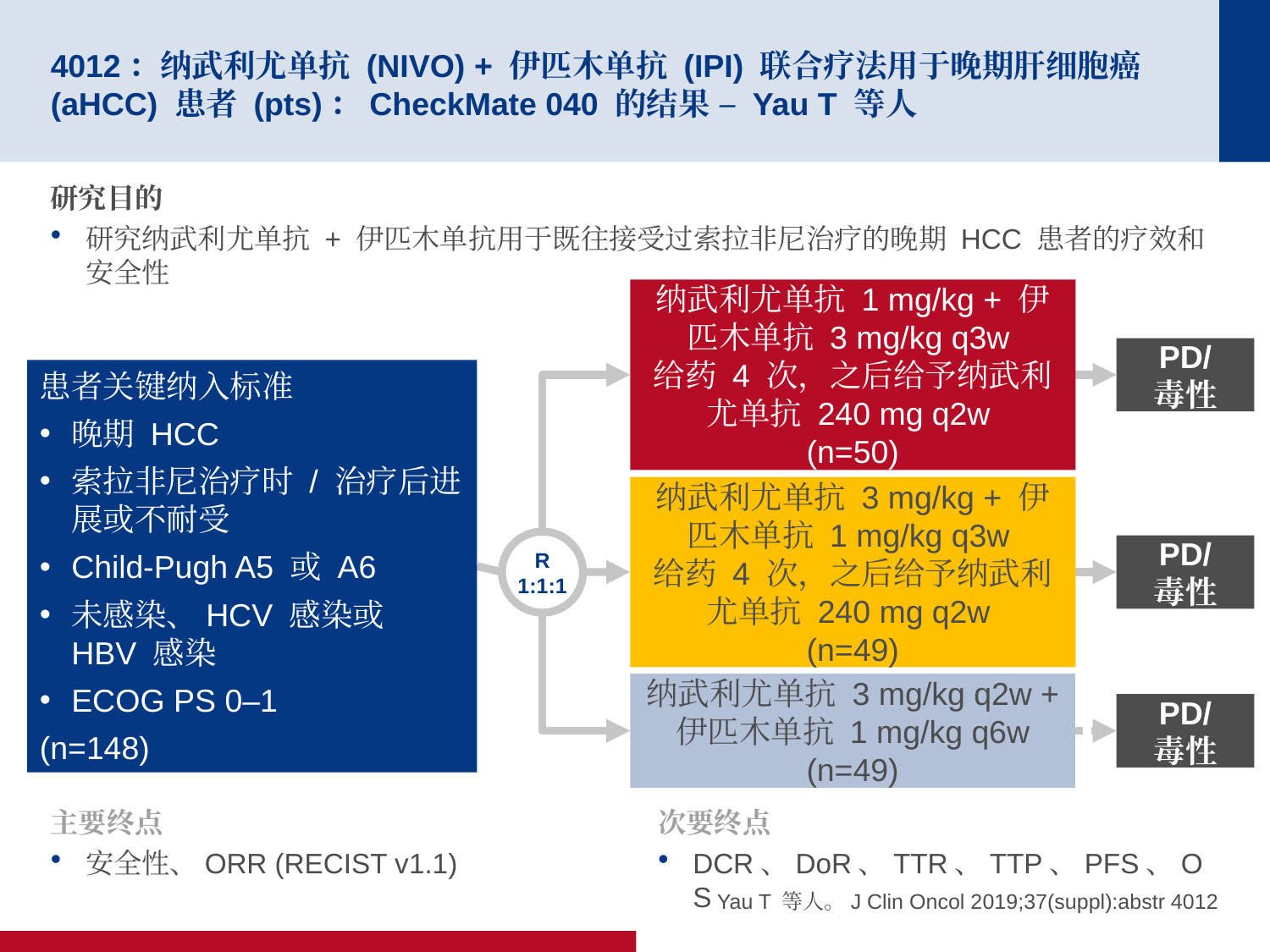

# 4012：纳武利尤单抗 (NIVO) + 伊匹木单抗 (IPI) 联合疗法用于晚期肝细胞癌 (aHCC) 患者 (pts)：CheckMate 040 的结果 – Yau T 等人
研究目的
研究纳武利尤单抗 + 伊匹木单抗用于既往接受过索拉非尼治疗的晚期 HCC 患者的疗效和安全性
纳武利尤单抗 1 mg/kg + 伊匹木单抗 3 mg/kg q3w
给药 4 次，之后给予纳武利尤单抗 240 mg q2w
(n=50)
PD/
毒性
患者关键纳入标准
晚期 HCC
索拉非尼治疗时 / 治疗后进展或不耐受
Child-Pugh A5 或 A6
未感染、HCV 感染或 HBV 感染
ECOG PS 0–1
(n=148)
纳武利尤单抗 3 mg/kg + 伊匹木单抗 1 mg/kg q3w
给药 4 次，之后给予纳武利尤单抗 240 mg q2w
(n=49)
R
1:1:1
PD/
毒性
纳武利尤单抗 3 mg/kg q2w + 伊匹木单抗 1 mg/kg q6w (n=49)
PD/
毒性
主要终点
安全性、ORR (RECIST v1.1)
次要终点
DCR、DoR、TTR、TTP、PFS、OS
Yau T 等人。J Clin Oncol 2019;37(suppl):abstr 4012